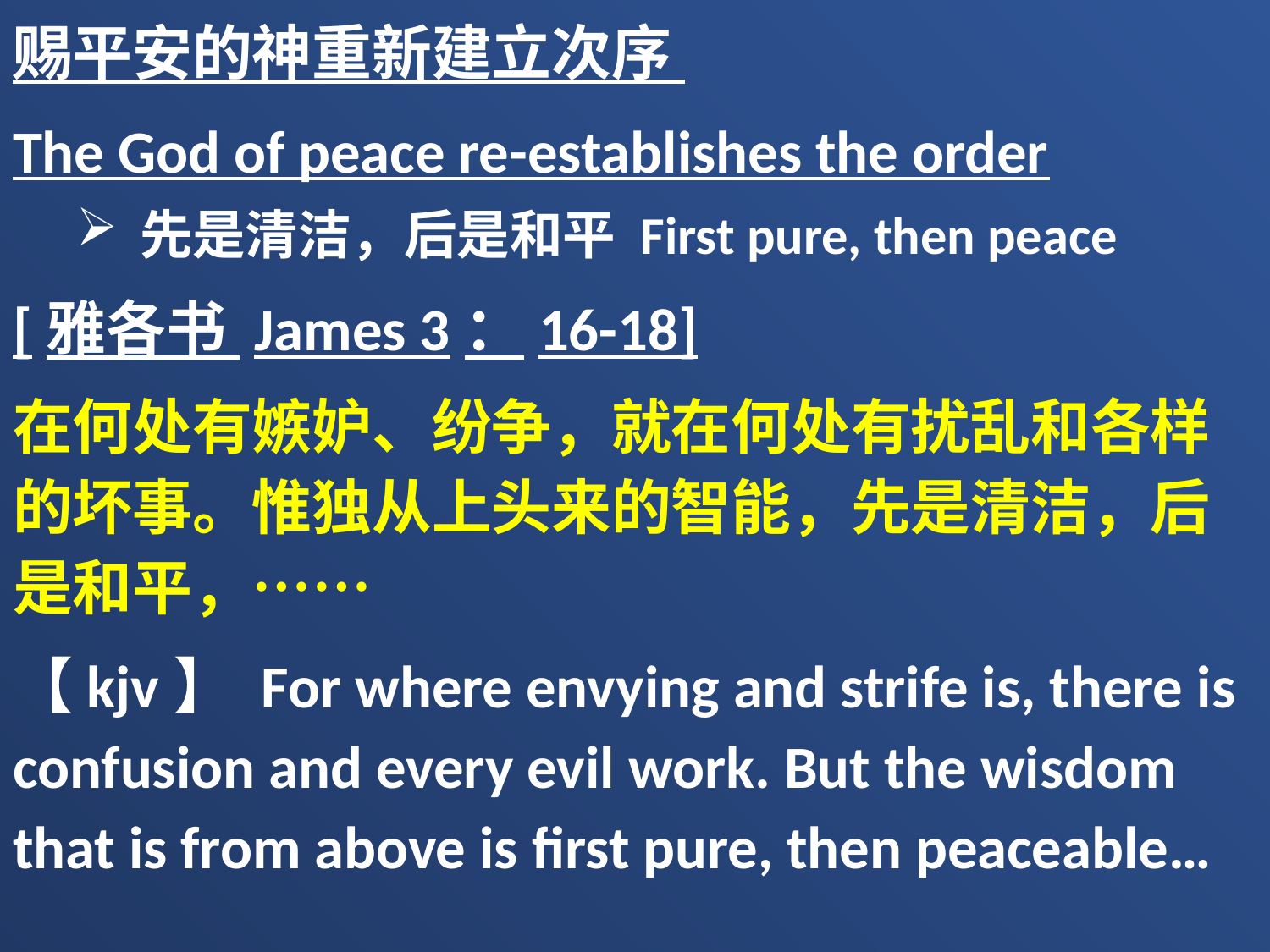

赐平安的神重新建立次序
The God of peace re-establishes the order
先是清洁，后是和平 First pure, then peace
[雅各书 James 3：16-18]
在何处有嫉妒、纷争，就在何处有扰乱和各样的坏事。惟独从上头来的智能，先是清洁，后是和平，……
【kjv】 For where envying and strife is, there is confusion and every evil work. But the wisdom that is from above is first pure, then peaceable…